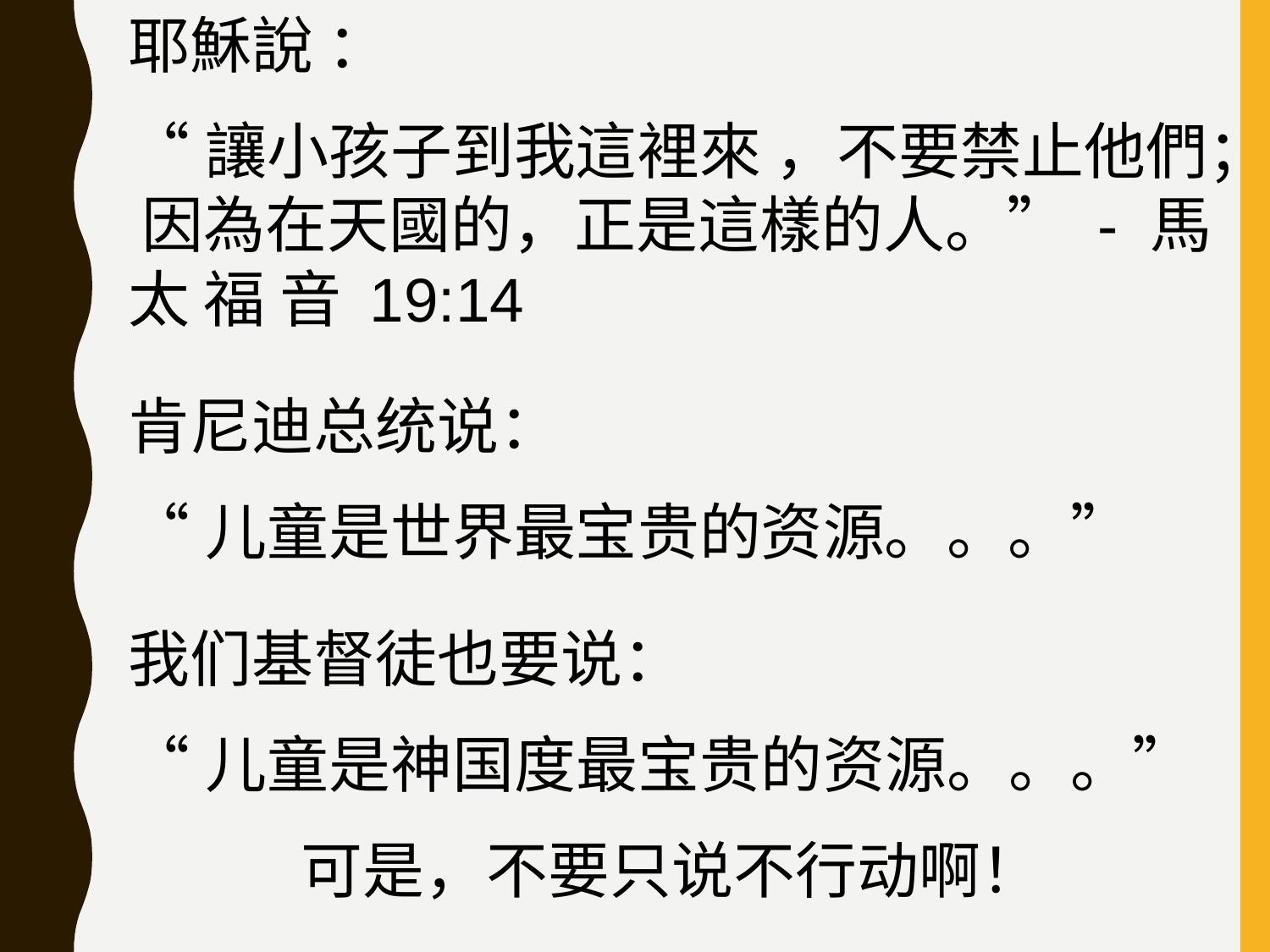

耶穌說 ：
“讓小孩子到我這裡來 ，不要禁止他們； 因為在天國的，正是這樣的人。” - 馬 太 福 音 19:14
肯尼迪总统说：
“儿童是世界最宝贵的资源。。。”
我们基督徒也要说：
“儿童是神国度最宝贵的资源。。。”
可是，不要只说不行动啊！

#